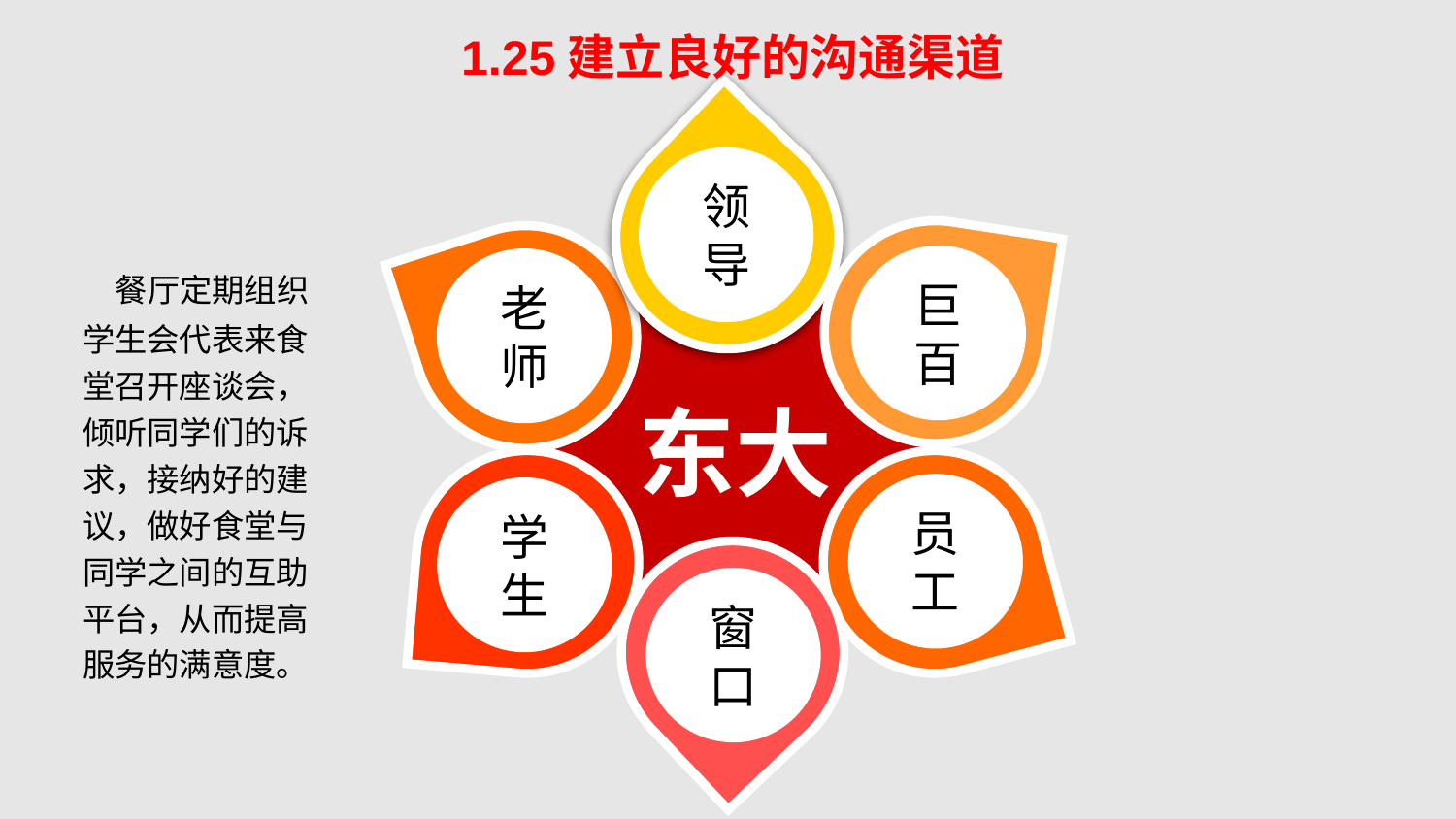

1.25建立良好的沟通渠道

领导

巨百

老师
  餐厅定期组织学生会代表来食堂召开座谈会，倾听同学们的诉求，接纳好的建议，做好食堂与同学之间的互助平台，从而提高服务的满意度。
东大

学生

员工

窗口